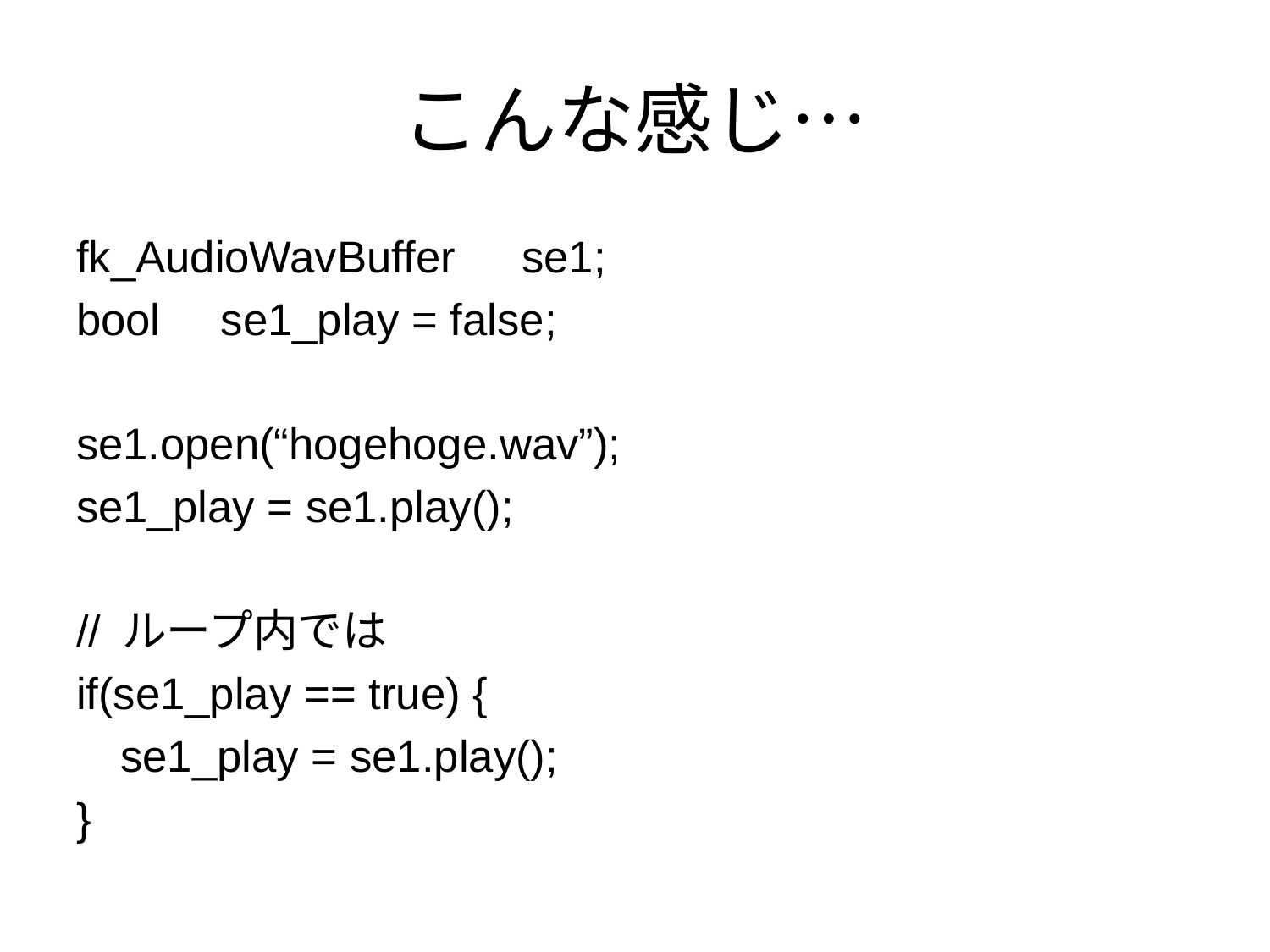

# こんな感じ…
fk_AudioWavBuffer		se1;
bool					se1_play = false;

se1.open(“hogehoge.wav”);
se1_play = se1.play();

// ループ内では
if(se1_play == true) {
	se1_play = se1.play();
}